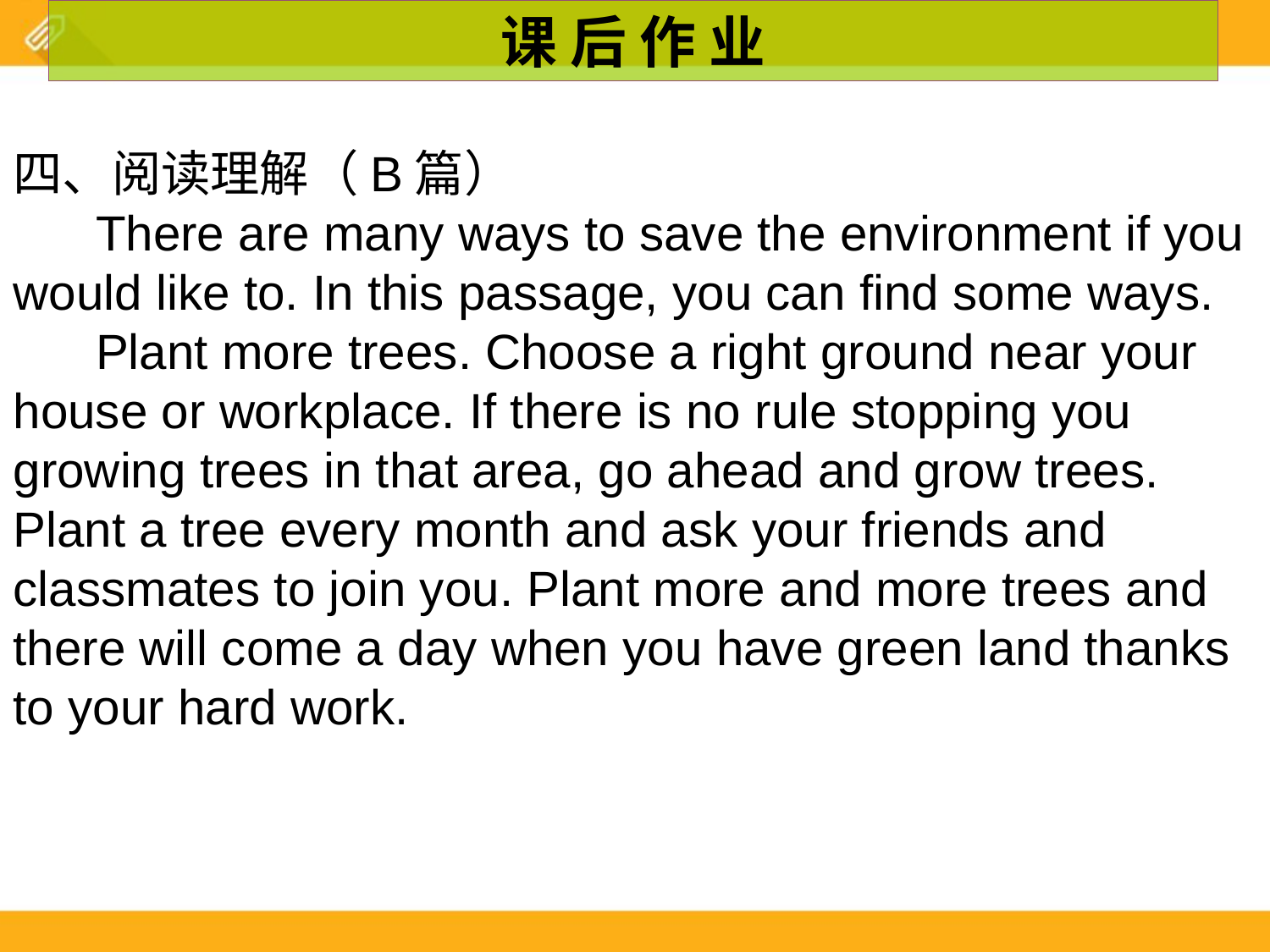

课 后 作 业
四、阅读理解（B篇）
      There are many ways to save the environment if you would like to. In this passage, you can find some ways.
      Plant more trees. Choose a right ground near your house or workplace. If there is no rule stopping you growing trees in that area, go ahead and grow trees. Plant a tree every month and ask your friends and classmates to join you. Plant more and more trees and there will come a day when you have green land thanks to your hard work.